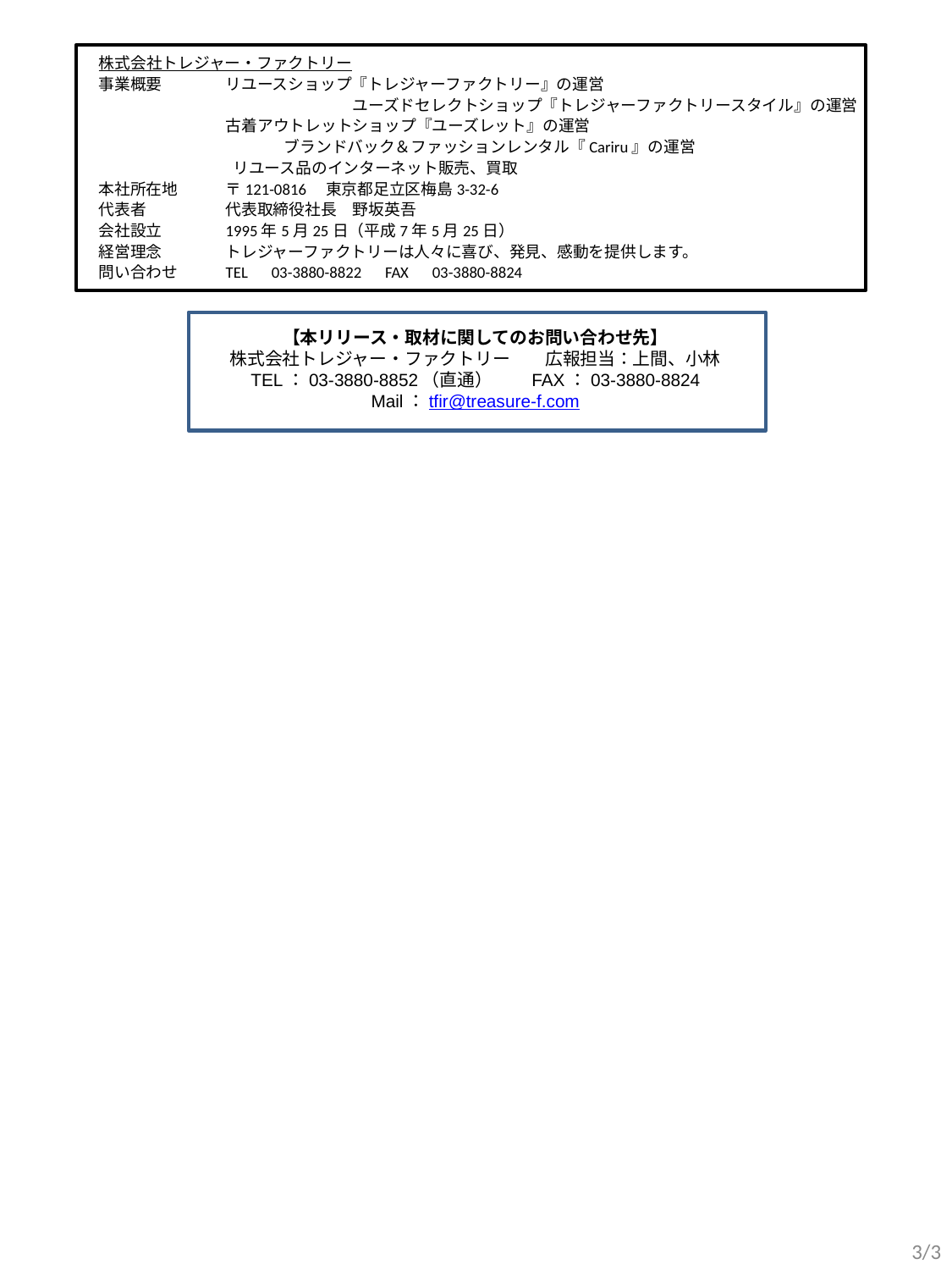

株式会社トレジャー・ファクトリー
事業概要	リユースショップ『トレジャーファクトリー』の運営
　　　　　　　　	ユーズドセレクトショップ『トレジャーファクトリースタイル』の運営
	古着アウトレットショップ『ユーズレット』の運営
　　　　　　　　　　  　 ブランドバック＆ファッションレンタル『Cariru』の運営
	 リユース品のインターネット販売、買取
本社所在地	〒121-0816　東京都足立区梅島3-32-6
代表者	代表取締役社長　野坂英吾
会社設立	1995年5月25日（平成7年5月25日）
経営理念	トレジャーファクトリーは人々に喜び、発見、感動を提供します。
問い合わせ 	TEL　03-3880-8822　FAX　03-3880-8824

【本リリース・取材に関してのお問い合わせ先】
株式会社トレジャー・ファクトリー　　広報担当：上間、小林
TEL：03-3880-8852（直通）　　FAX：03-3880-8824
Mail：tfir@treasure-f.com
3/3